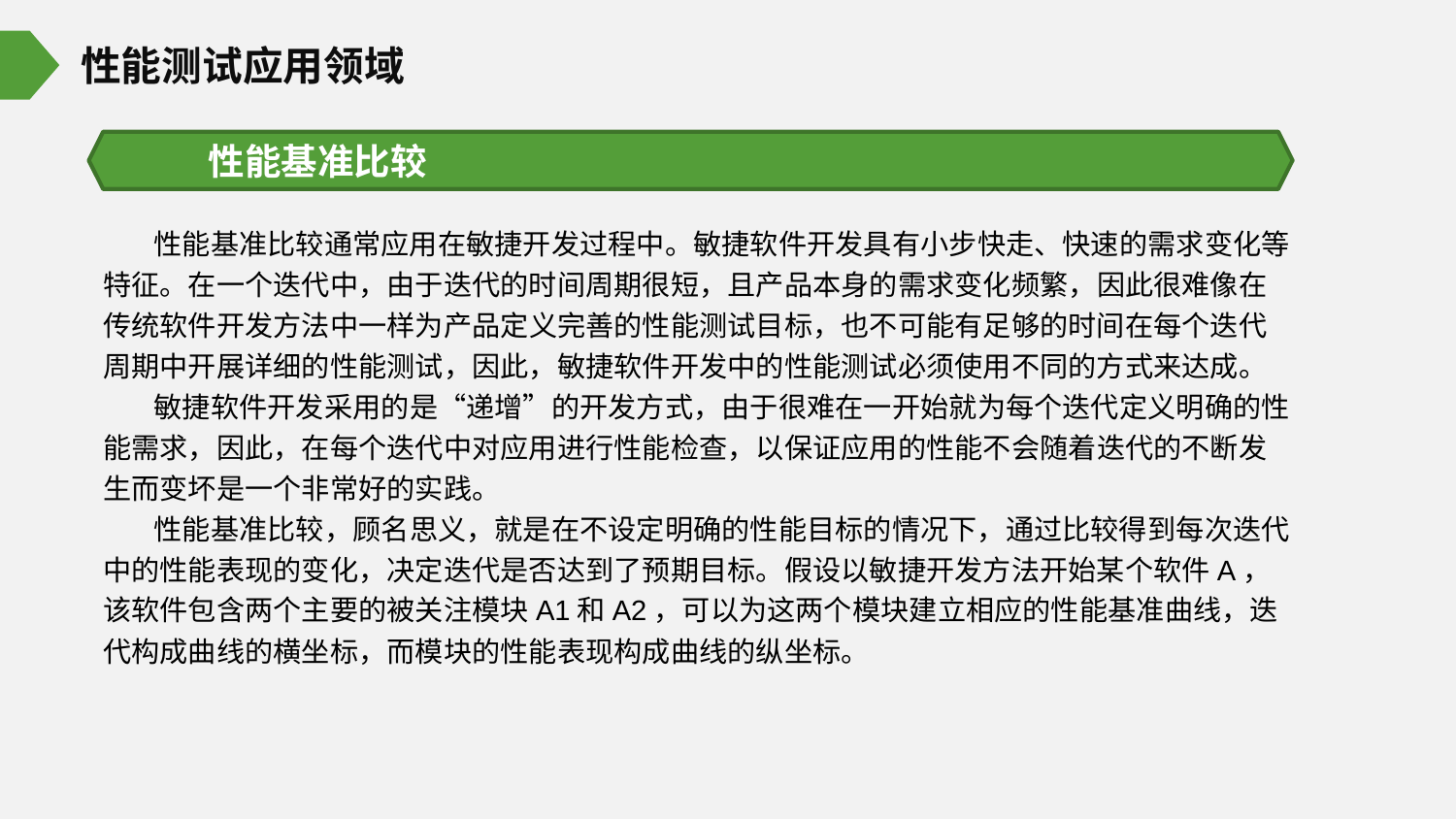

性能测试应用领域
性能基准比较
       性能基准比较通常应用在敏捷开发过程中。敏捷软件开发具有小步快走、快速的需求变化等特征。在一个迭代中，由于迭代的时间周期很短，且产品本身的需求变化频繁，因此很难像在传统软件开发方法中一样为产品定义完善的性能测试目标，也不可能有足够的时间在每个迭代周期中开展详细的性能测试，因此，敏捷软件开发中的性能测试必须使用不同的方式来达成。
       敏捷软件开发采用的是“递增”的开发方式，由于很难在一开始就为每个迭代定义明确的性能需求，因此，在每个迭代中对应用进行性能检查，以保证应用的性能不会随着迭代的不断发生而变坏是一个非常好的实践。
       性能基准比较，顾名思义，就是在不设定明确的性能目标的情况下，通过比较得到每次迭代中的性能表现的变化，决定迭代是否达到了预期目标。假设以敏捷开发方法开始某个软件A，该软件包含两个主要的被关注模块A1和A2，可以为这两个模块建立相应的性能基准曲线，迭代构成曲线的横坐标，而模块的性能表现构成曲线的纵坐标。